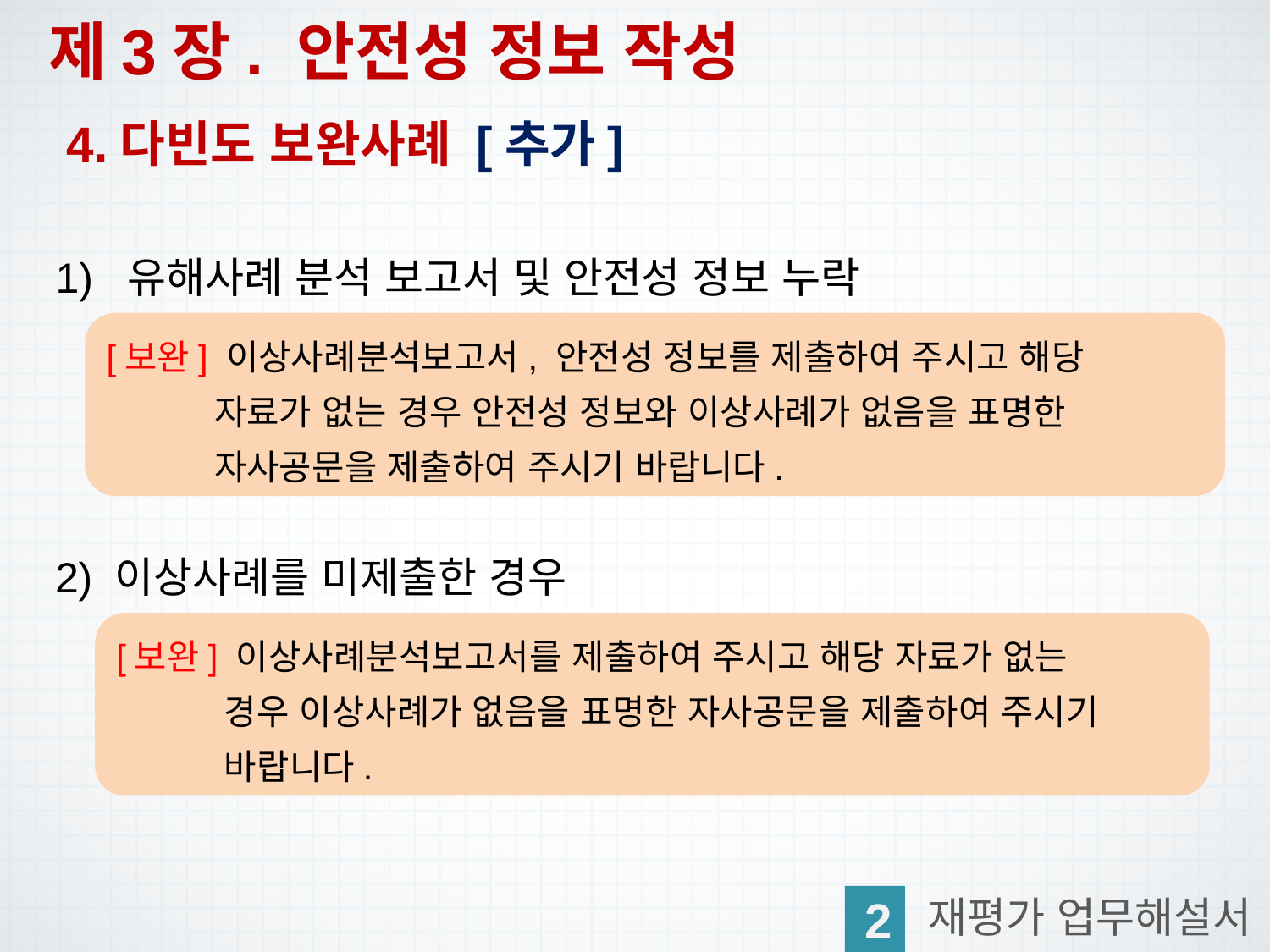

제3장. 안전성 정보 작성
4.다빈도 보완사례 [추가]
1)  유해사례 분석 보고서 및 안전성 정보 누락
[보완] 이상사례분석보고서, 안전성 정보를 제출하여 주시고 해당
          자료가 없는 경우 안전성 정보와 이상사례가 없음을 표명한
          자사공문을 제출하여 주시기 바랍니다.
2) 이상사례를 미제출한 경우
[보완] 이상사례분석보고서를 제출하여 주시고 해당 자료가 없는
          경우 이상사례가 없음을 표명한 자사공문을 제출하여 주시기
          바랍니다.
2
재평가 업무해설서